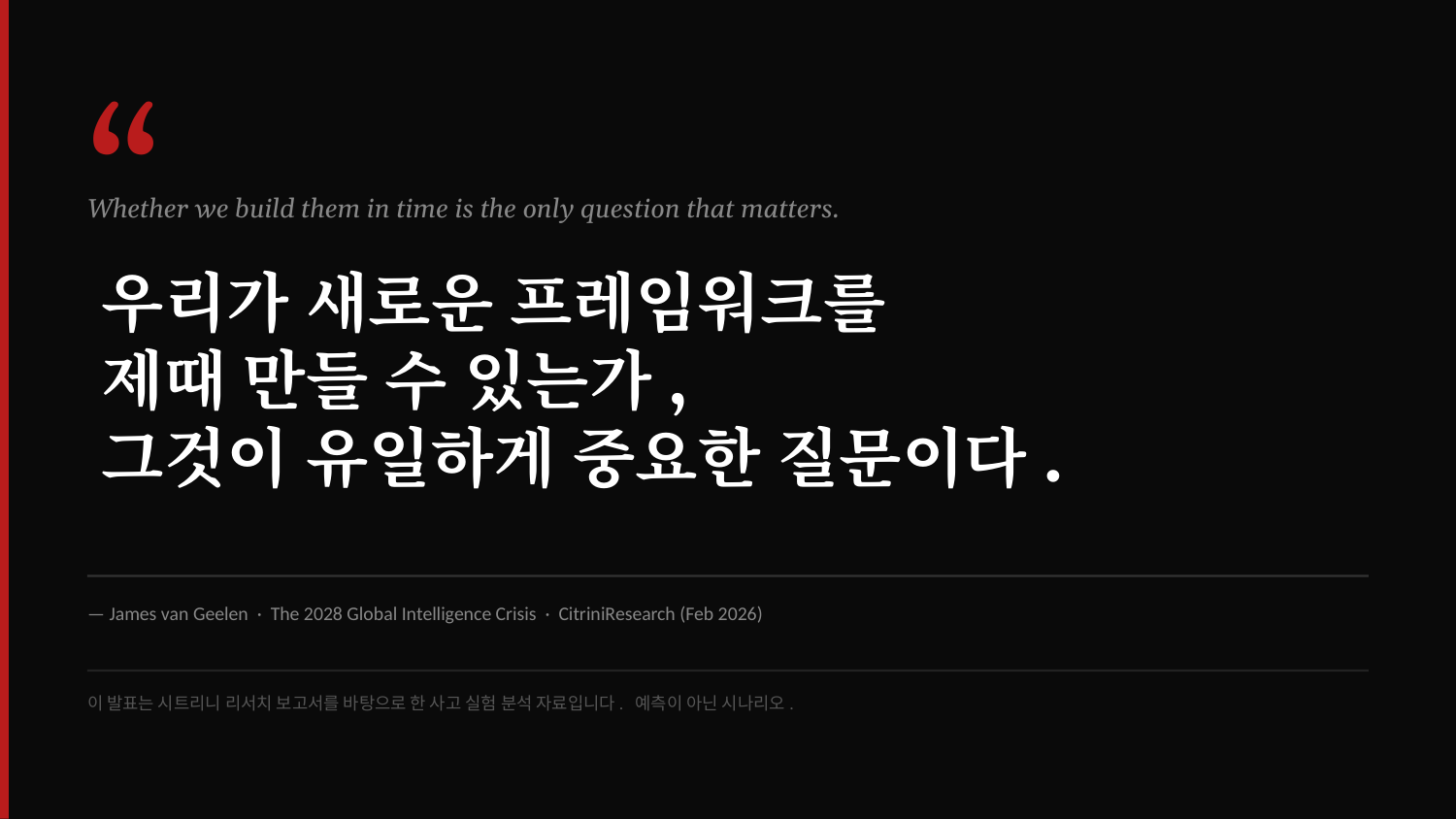

“
Whether we build them in time is the only question that matters.
우리가 새로운 프레임워크를
제때 만들 수 있는가,
그것이 유일하게 중요한 질문이다.

— James van Geelen  ·  The 2028 Global Intelligence Crisis  ·  CitriniResearch (Feb 2026)

이 발표는 시트리니 리서치 보고서를 바탕으로 한 사고 실험 분석 자료입니다.  예측이 아닌 시나리오.